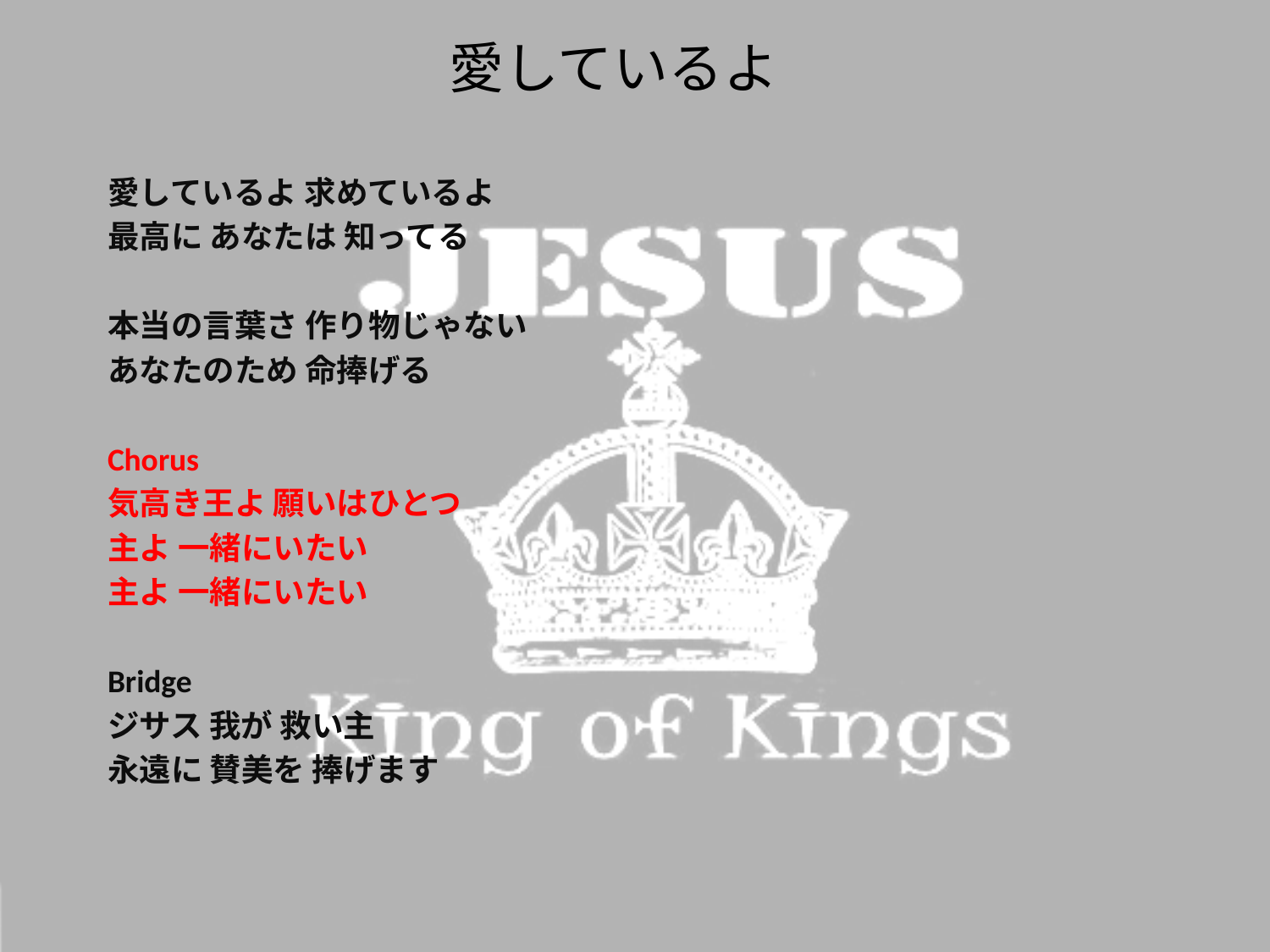

# 愛しているよ
愛しているよ 求めているよ
最高に あなたは 知ってる

本当の言葉さ 作り物じゃない
あなたのため 命捧げる

Chorus
気高き王よ 願いはひとつ
主よ 一緒にいたい
主よ 一緒にいたい

Bridge
ジサス 我が 救い主
永遠に 賛美を 捧げます